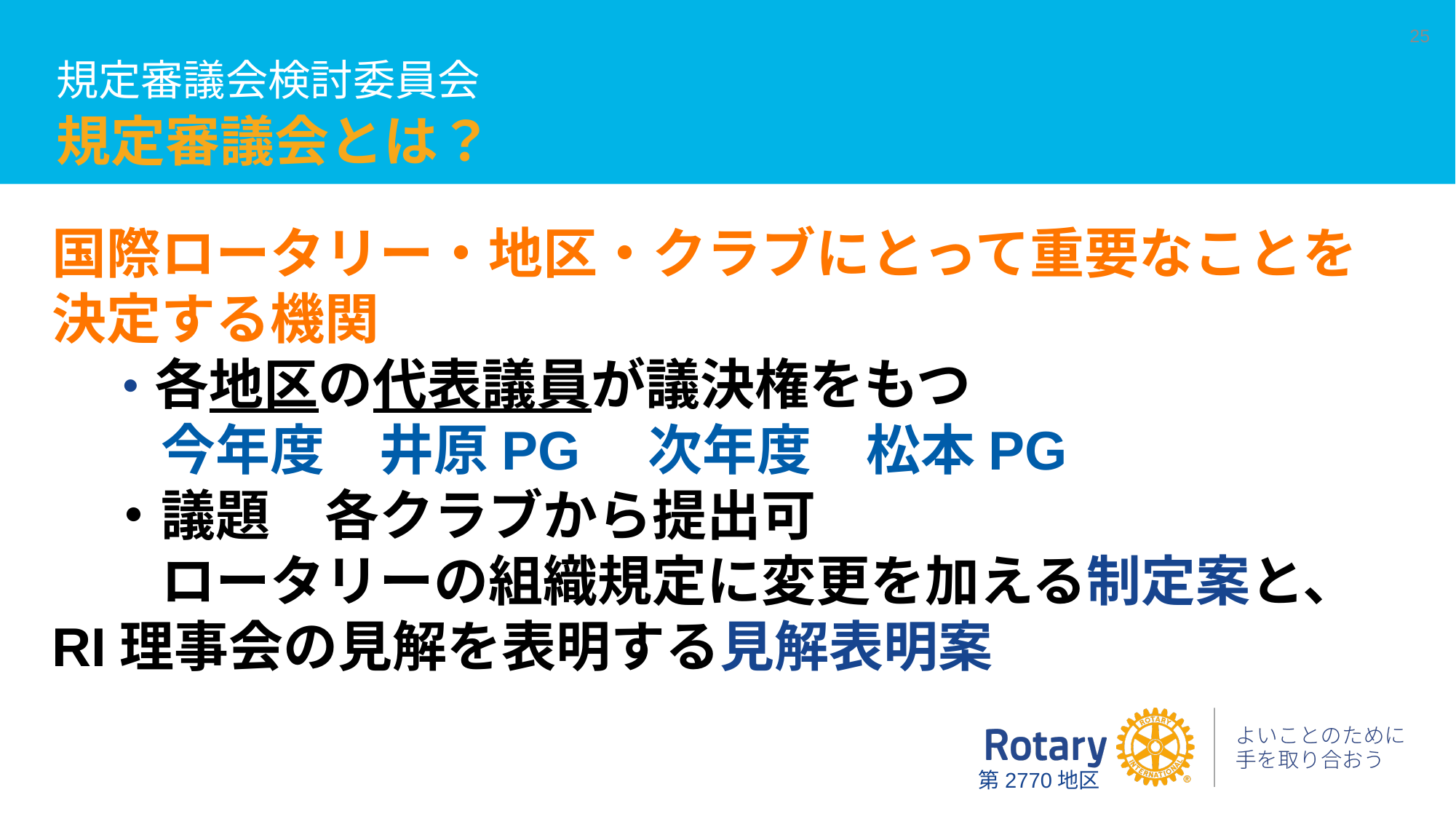

# 規定審議会とは？
25
規定審議会検討委員会
国際ロータリー・地区・クラブにとって重要なことを決定する機関
・各地区の代表議員が議決権をもつ
	今年度　井原PG　次年度　松本PG
・議題　各クラブから提出可
	ロータリーの組織規定に変更を加える制定案と、	RI理事会の見解を表明する見解表明案